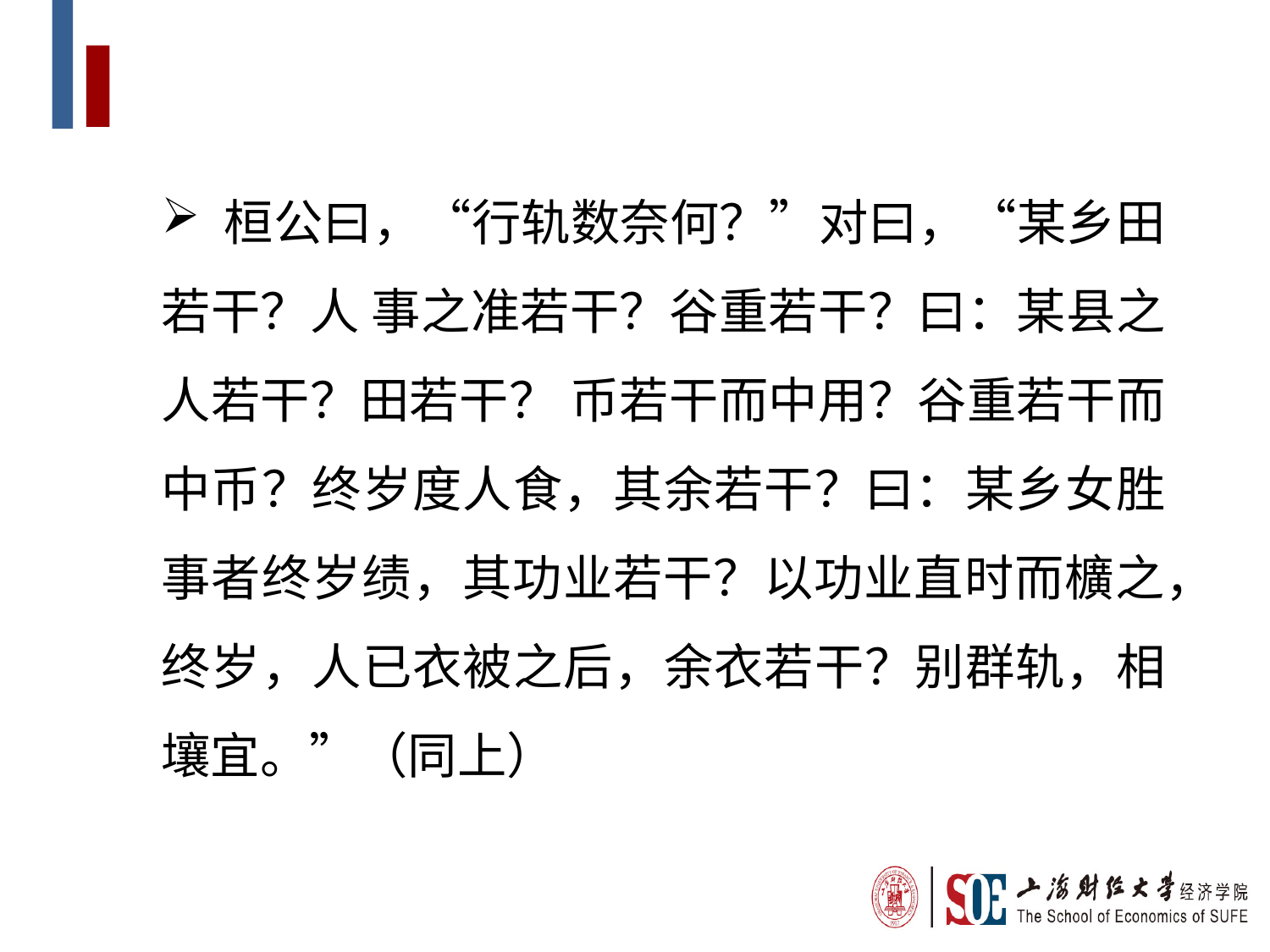

桓公曰，“行轨数奈何？”对曰，“某乡田若干？人 事之准若干？谷重若干？曰：某县之人若干？田若干？ 币若干而中用？谷重若干而中币？终岁度人食，其余若干？曰：某乡女胜事者终岁绩，其功业若干？以功业直时而櫎之，终岁，人已衣被之后，余衣若干？别群轨，相壤宜。”（同上）